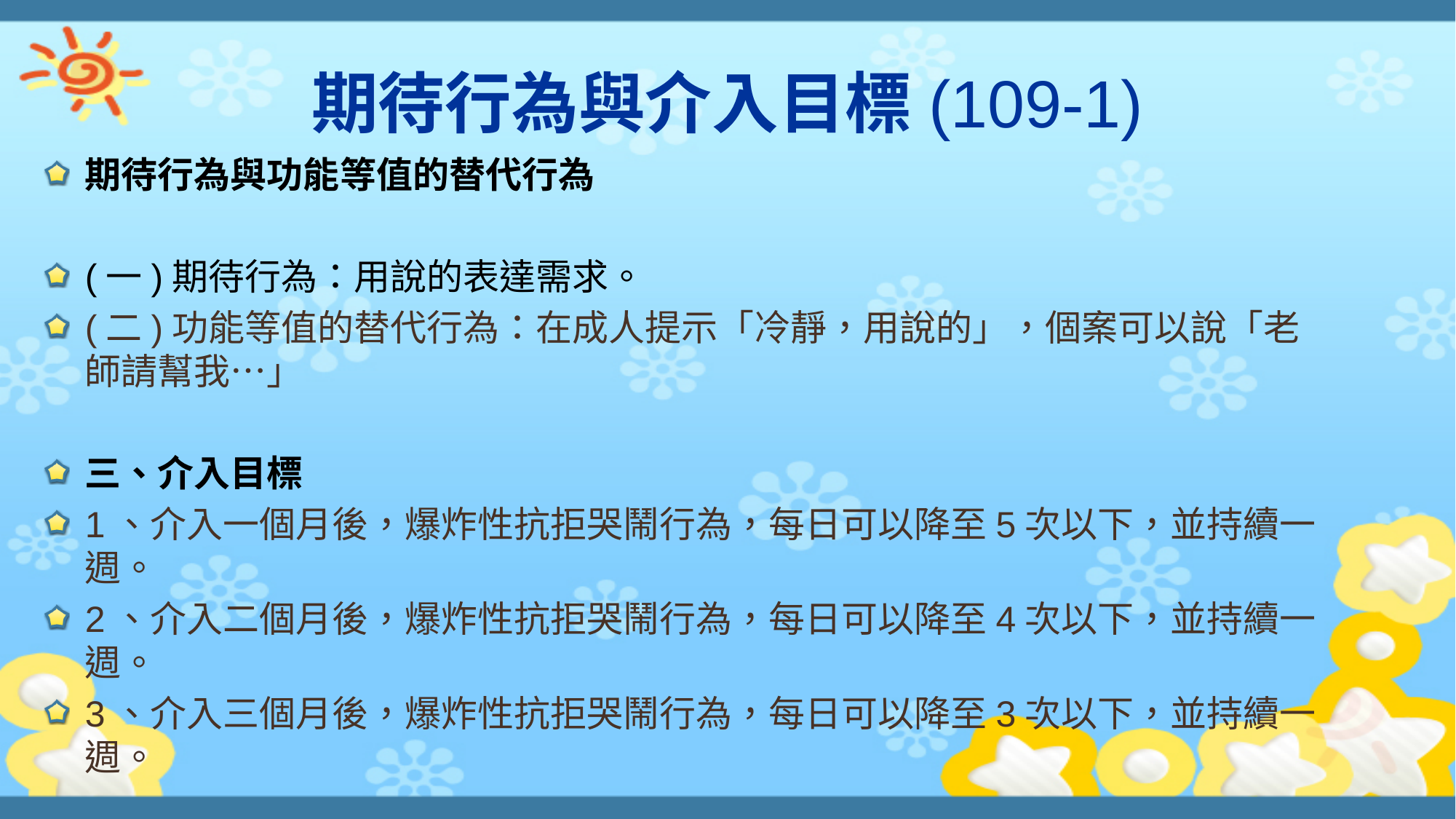

# 期待行為與介入目標(109-1)
期待行為與功能等值的替代行為

(一)期待行為：用說的表達需求。
(二)功能等值的替代行為：在成人提示「冷靜，用說的」，個案可以說「老師請幫我…」

三、介入目標
1、介入一個月後，爆炸性抗拒哭鬧行為，每日可以降至5次以下，並持續一週。
2、介入二個月後，爆炸性抗拒哭鬧行為，每日可以降至4次以下，並持續一週。
3、介入三個月後，爆炸性抗拒哭鬧行為，每日可以降至3次以下，並持續一週。